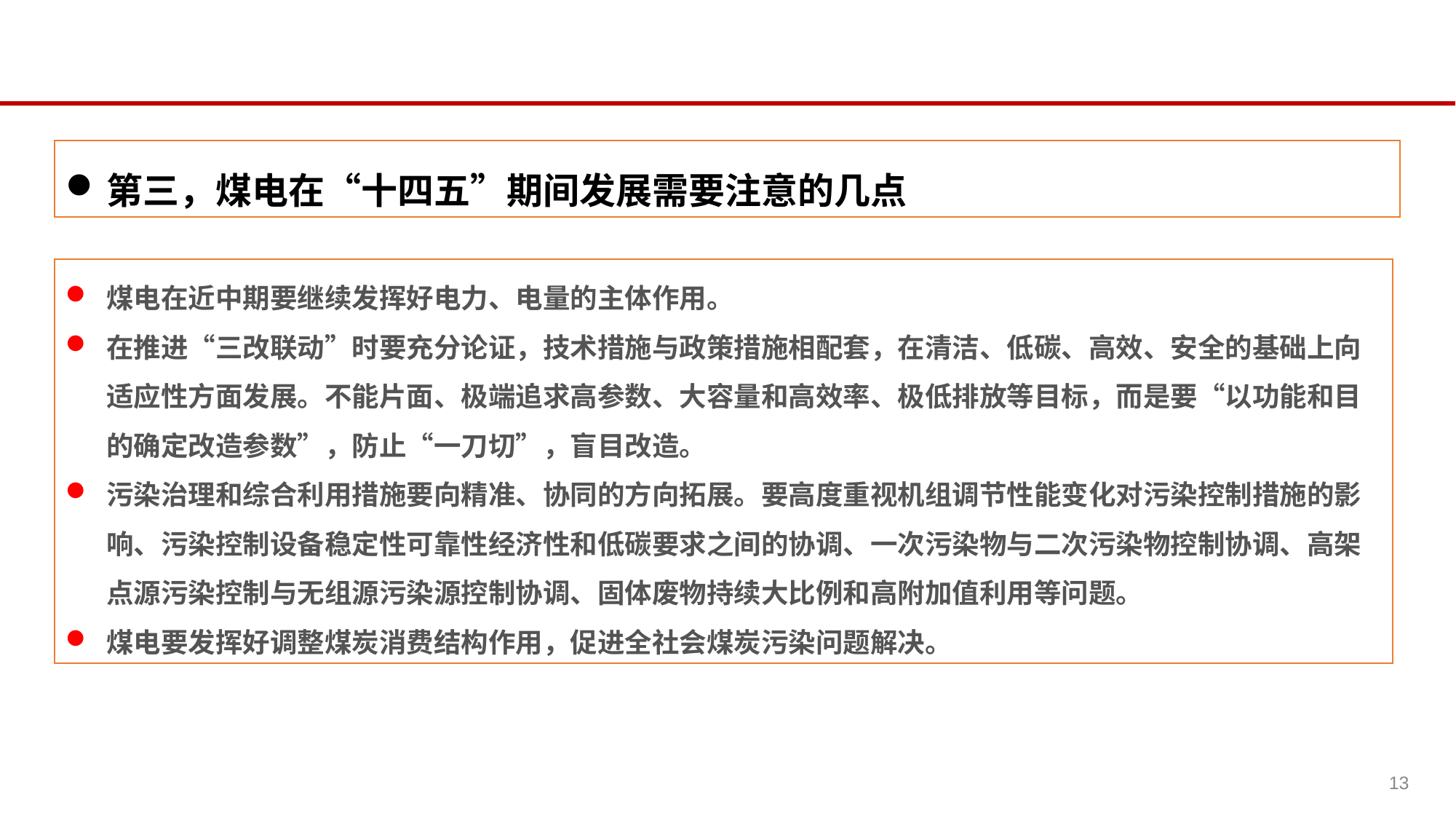

第三，煤电在“十四五”期间发展需要注意的几点
煤电在近中期要继续发挥好电力、电量的主体作用。
在推进“三改联动”时要充分论证，技术措施与政策措施相配套，在清洁、低碳、高效、安全的基础上向适应性方面发展。不能片面、极端追求高参数、大容量和高效率、极低排放等目标，而是要“以功能和目的确定改造参数”，防止“一刀切”，盲目改造。
污染治理和综合利用措施要向精准、协同的方向拓展。要高度重视机组调节性能变化对污染控制措施的影响、污染控制设备稳定性可靠性经济性和低碳要求之间的协调、一次污染物与二次污染物控制协调、高架点源污染控制与无组源污染源控制协调、固体废物持续大比例和高附加值利用等问题。
煤电要发挥好调整煤炭消费结构作用，促进全社会煤炭污染问题解决。
13